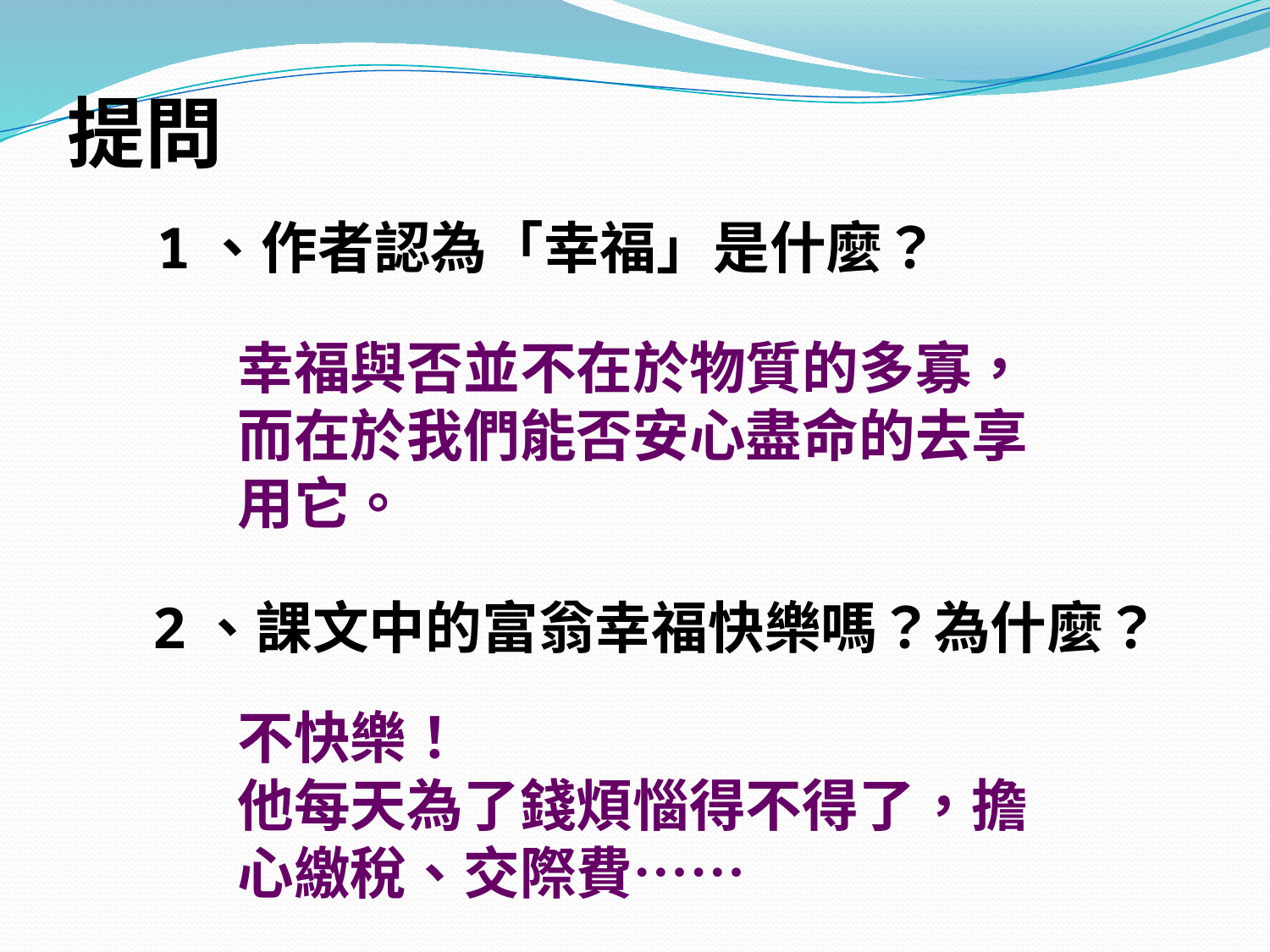

提問
1、作者認為「幸福」是什麼？
幸福與否並不在於物質的多寡，而在於我們能否安心盡命的去享用它。
2、課文中的富翁幸福快樂嗎？為什麼？
不快樂！
他每天為了錢煩惱得不得了，擔心繳稅、交際費……